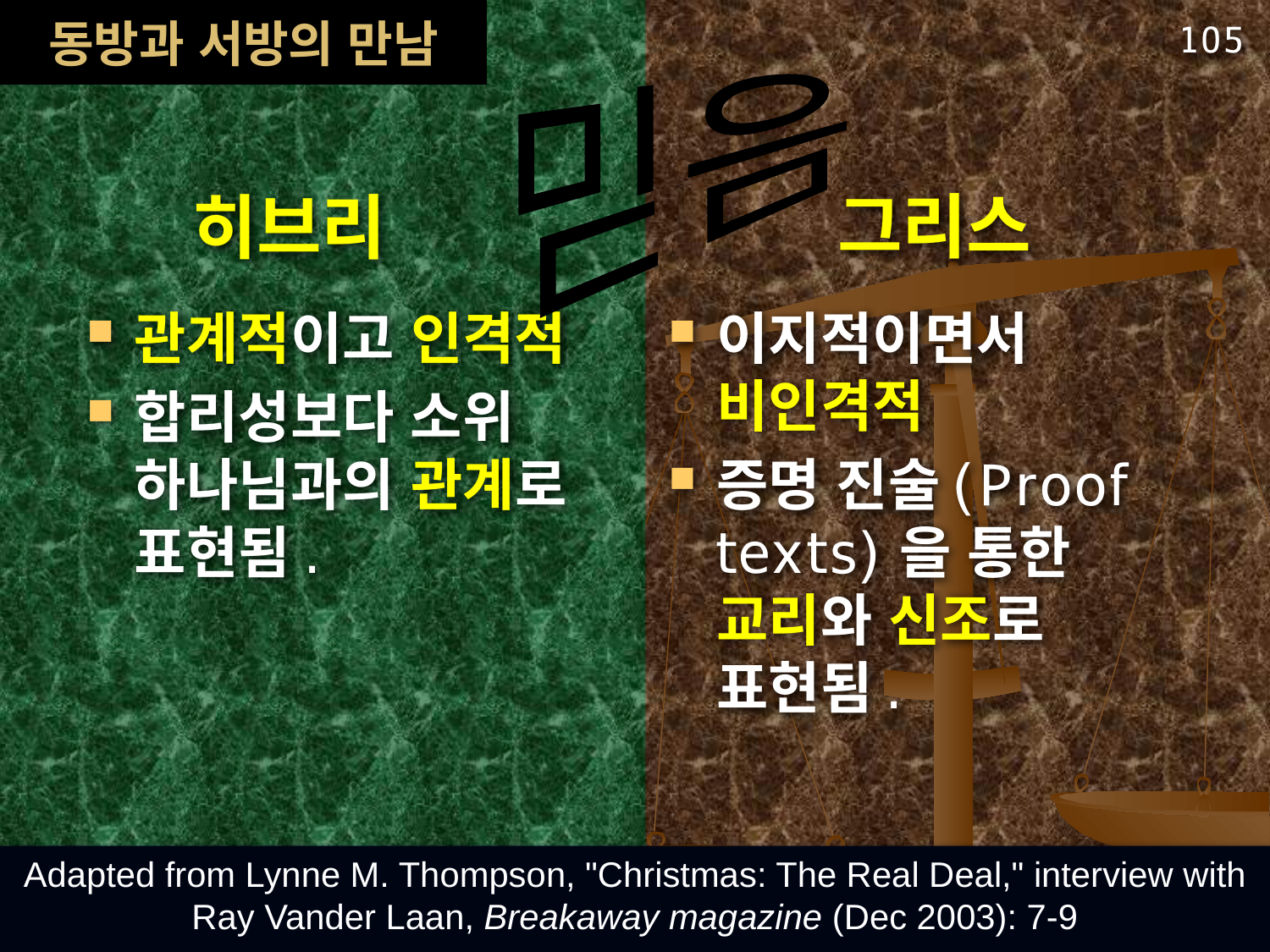

# 동방과 서방의 만남
105
믿음
그리스
히브리
관계적이고 인격적
합리성보다 소위 하나님과의 관계로
표현됨.
이지적이면서
비인격적
증명 진술(Proof texts)을 통한 교리와 신조로 표현됨.
Adapted from Lynne M. Thompson, "Christmas: The Real Deal," interview with Ray Vander Laan, Breakaway magazine (Dec 2003): 7-9